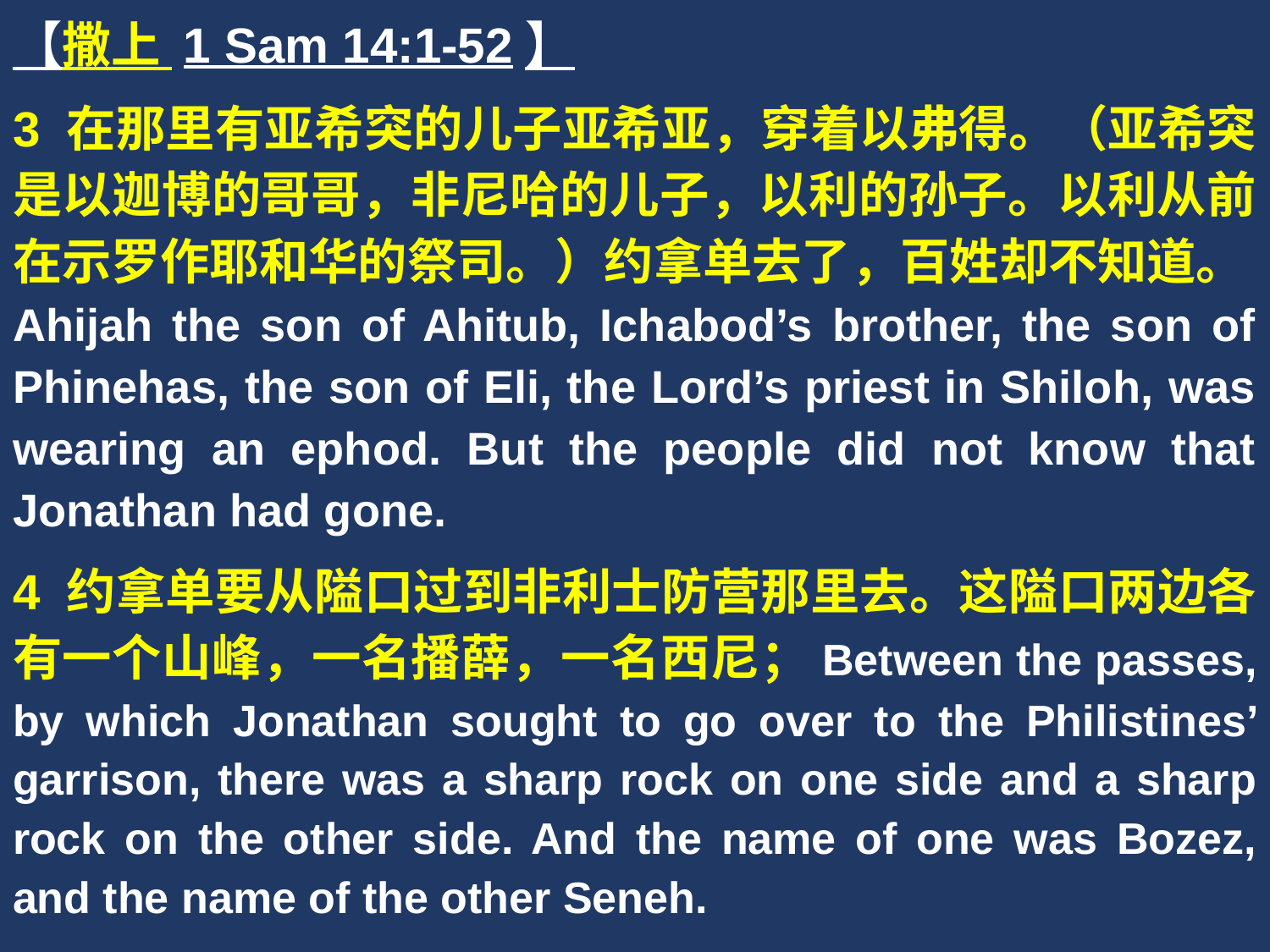

【撒上 1 Sam 14:1-52】
3 在那里有亚希突的儿子亚希亚，穿着以弗得。（亚希突是以迦博的哥哥，非尼哈的儿子，以利的孙子。以利从前在示罗作耶和华的祭司。）约拿单去了，百姓却不知道。Ahijah the son of Ahitub, Ichabod’s brother, the son of Phinehas, the son of Eli, the Lord’s priest in Shiloh, was wearing an ephod. But the people did not know that Jonathan had gone.
4 约拿单要从隘口过到非利士防营那里去。这隘口两边各有一个山峰，一名播薛，一名西尼；Between the passes, by which Jonathan sought to go over to the Philistines’ garrison, there was a sharp rock on one side and a sharp rock on the other side. And the name of one was Bozez, and the name of the other Seneh.